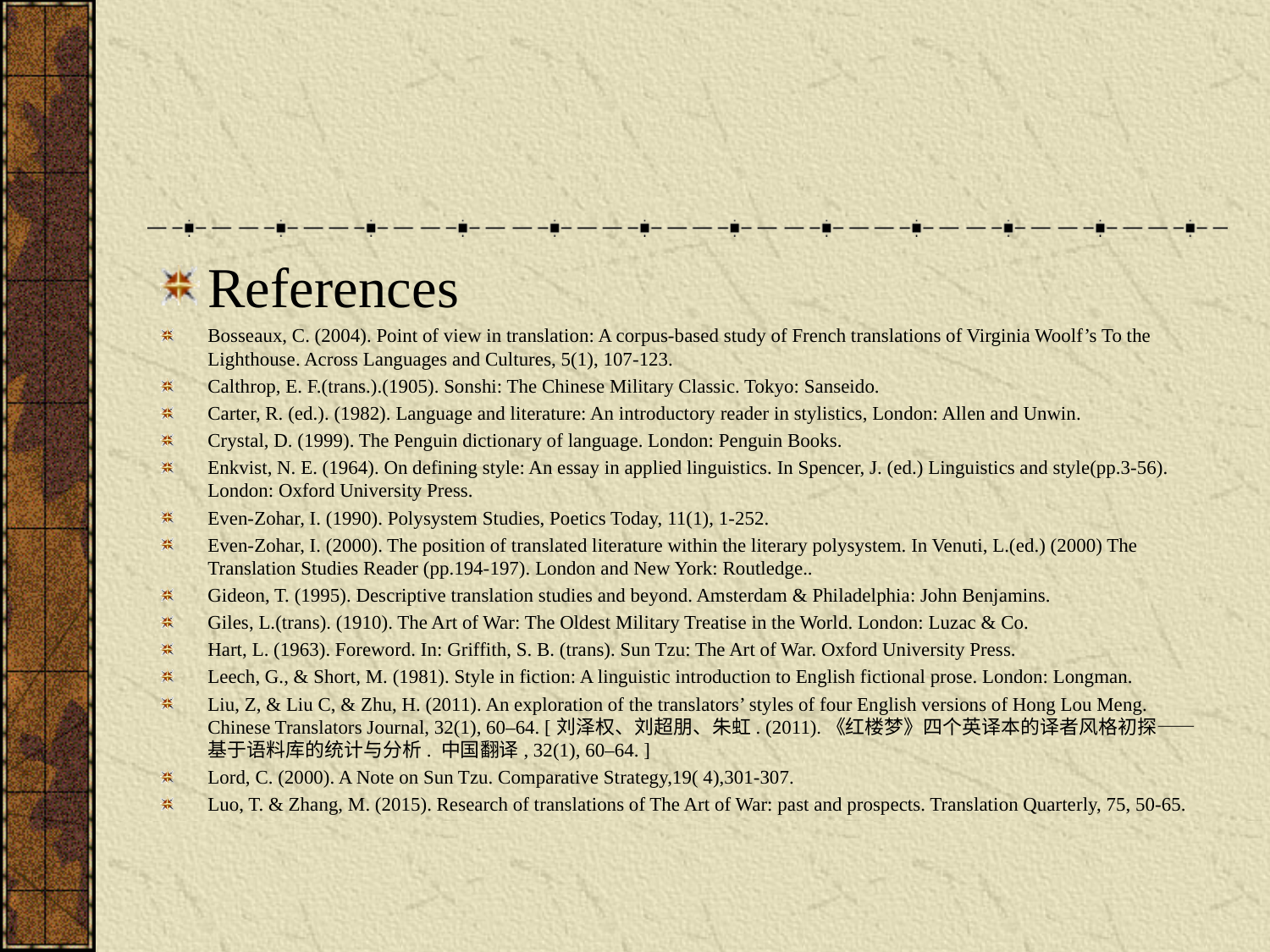

#
References
Bosseaux, C. (2004). Point of view in translation: A corpus-based study of French translations of Virginia Woolf’s To the Lighthouse. Across Languages and Cultures, 5(1), 107-123.
Calthrop, E. F.(trans.).(1905). Sonshi: The Chinese Military Classic. Tokyo: Sanseido.
Carter, R. (ed.). (1982). Language and literature: An introductory reader in stylistics, London: Allen and Unwin.
Crystal, D. (1999). The Penguin dictionary of language. London: Penguin Books.
Enkvist, N. E. (1964). On defining style: An essay in applied linguistics. In Spencer, J. (ed.) Linguistics and style(pp.3-56). London: Oxford University Press.
Even-Zohar, I. (1990). Polysystem Studies, Poetics Today, 11(1), 1-252.
Even-Zohar, I. (2000). The position of translated literature within the literary polysystem. In Venuti, L.(ed.) (2000) The Translation Studies Reader (pp.194-197). London and New York: Routledge..
Gideon, T. (1995). Descriptive translation studies and beyond. Amsterdam & Philadelphia: John Benjamins.
Giles, L.(trans). (1910). The Art of War: The Oldest Military Treatise in the World. London: Luzac & Co.
Hart, L. (1963). Foreword. In: Griffith, S. B. (trans). Sun Tzu: The Art of War. Oxford University Press.
Leech, G., & Short, M. (1981). Style in fiction: A linguistic introduction to English fictional prose. London: Longman.
Liu, Z, & Liu C, & Zhu, H. (2011). An exploration of the translators’ styles of four English versions of Hong Lou Meng. Chinese Translators Journal, 32(1), 60–64. [刘泽权、刘超朋、朱虹. (2011).《红楼梦》四个英译本的译者风格初探——基于语料库的统计与分析. 中国翻译, 32(1), 60–64. ]
Lord, C. (2000). A Note on Sun Tzu. Comparative Strategy,19( 4),301-307.
Luo, T. & Zhang, M. (2015). Research of translations of The Art of War: past and prospects. Translation Quarterly, 75, 50-65.